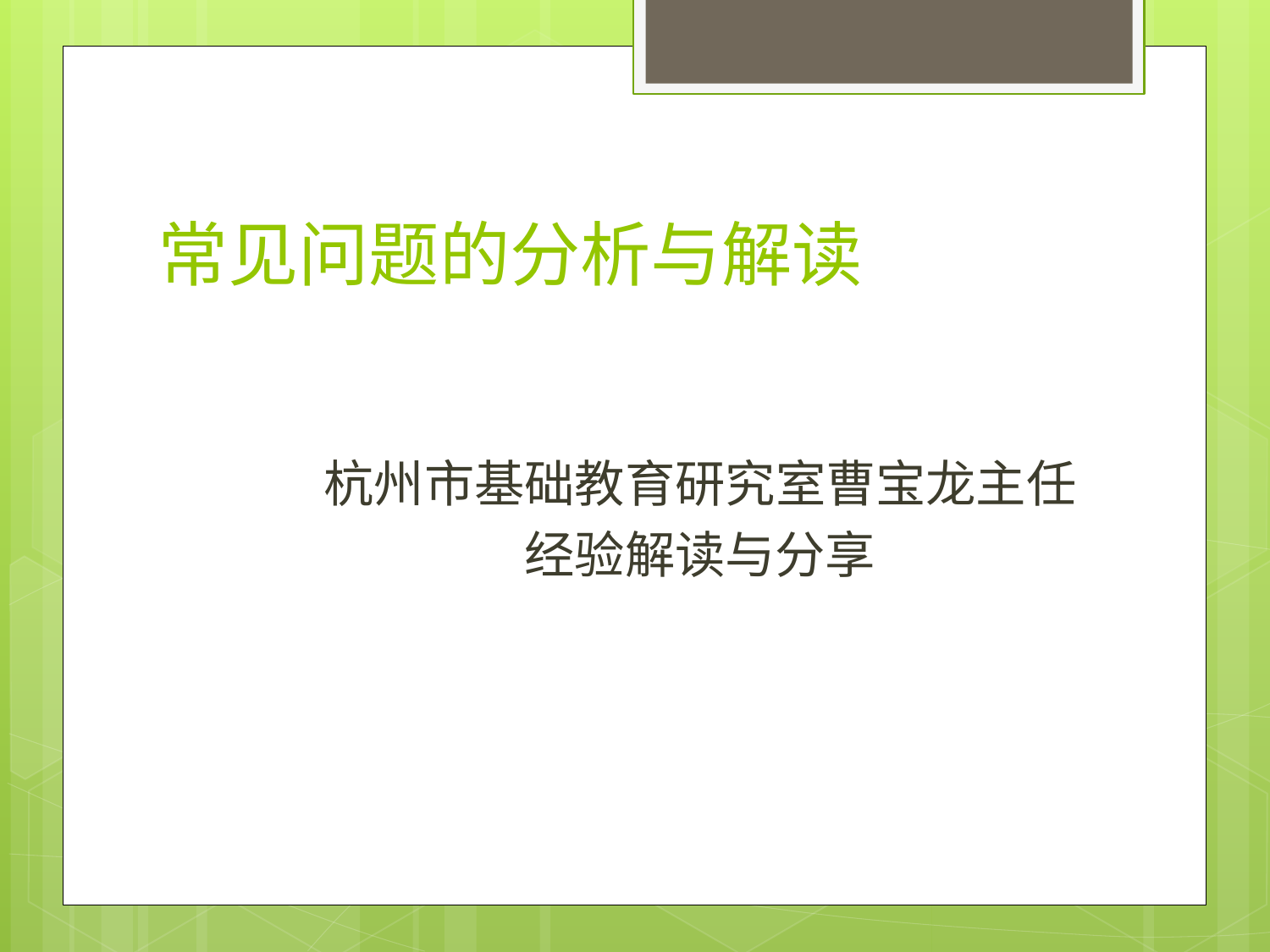

# 常见问题的分析与解读
杭州市基础教育研究室曹宝龙主任
经验解读与分享